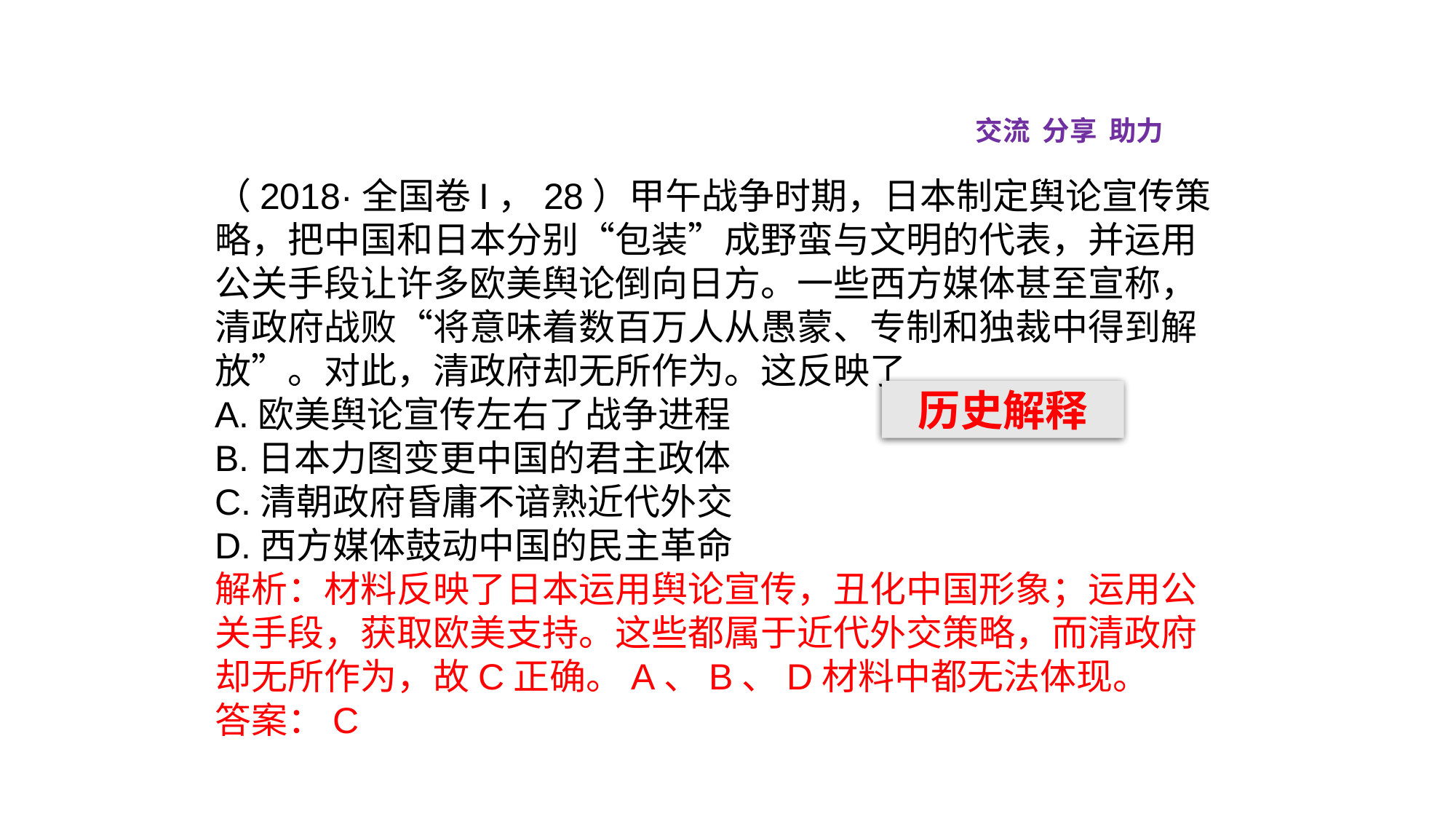

交流  分享  助力
（2018·全国卷I，28）甲午战争时期，日本制定舆论宣传策略，把中国和日本分别“包装”成野蛮与文明的代表，并运用公关手段让许多欧美舆论倒向日方。一些西方媒体甚至宣称，清政府战败“将意味着数百万人从愚蒙、专制和独裁中得到解放”。对此，清政府却无所作为。这反映了
A.欧美舆论宣传左右了战争进程
B.日本力图变更中国的君主政体
C.清朝政府昏庸不谙熟近代外交
D.西方媒体鼓动中国的民主革命
解析：材料反映了日本运用舆论宣传，丑化中国形象；运用公关手段，获取欧美支持。这些都属于近代外交策略，而清政府却无所作为，故C正确。A、B、D材料中都无法体现。
答案：C
历史解释